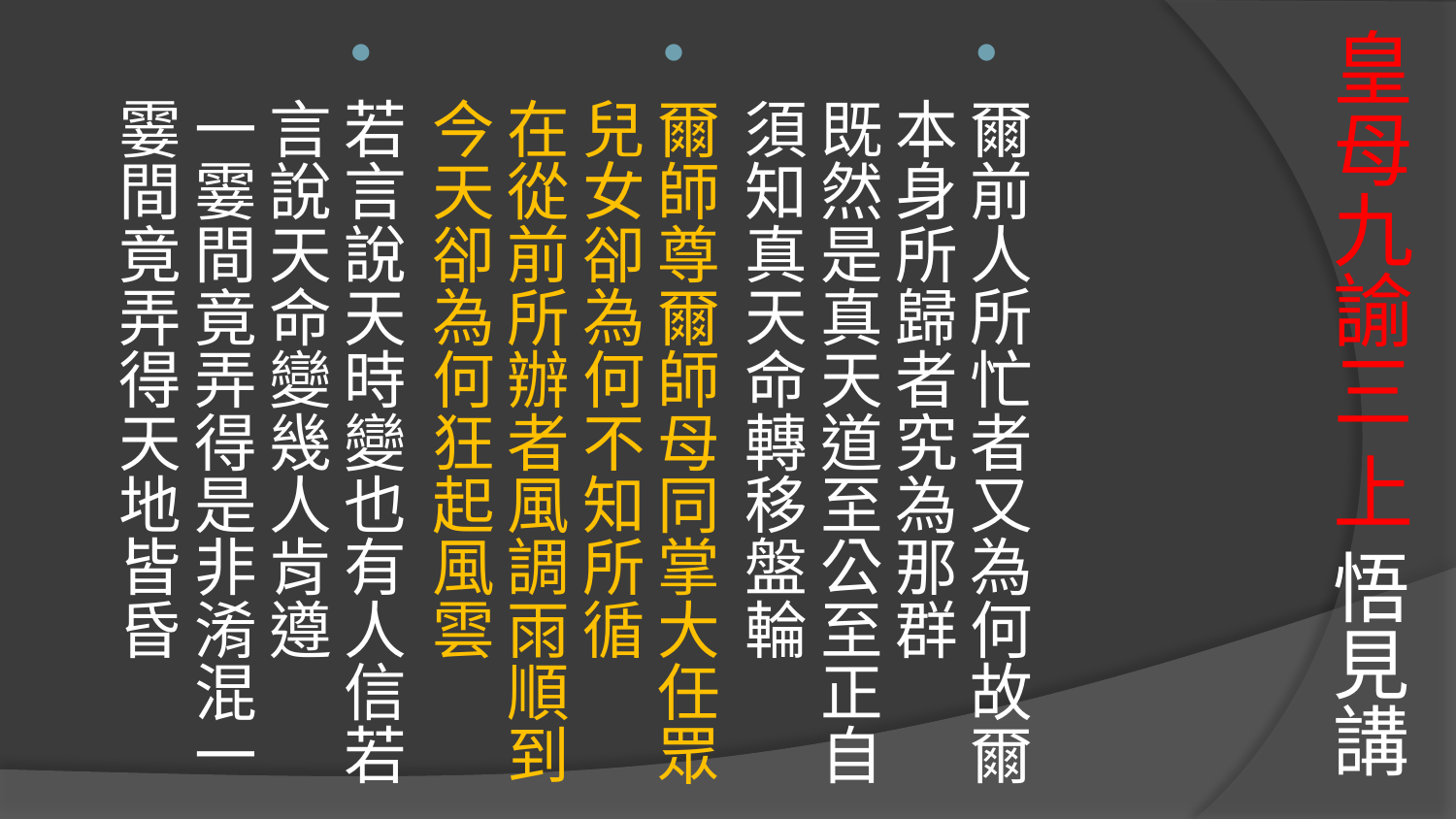

# 皇母九諭三 上 悟見講
爾前人所忙者又為何故爾本身所歸者究為那群
既然是真天道至公至正自須知真天命轉移盤輪
爾師尊爾師母同掌大任眾兒女卻為何不知所循
在從前所辦者風調雨順到今天卻為何狂起風雲
若言說天時變也有人信若言說天命變幾人肯遵
一霎間竟弄得是非淆混一霎間竟弄得天地皆昏